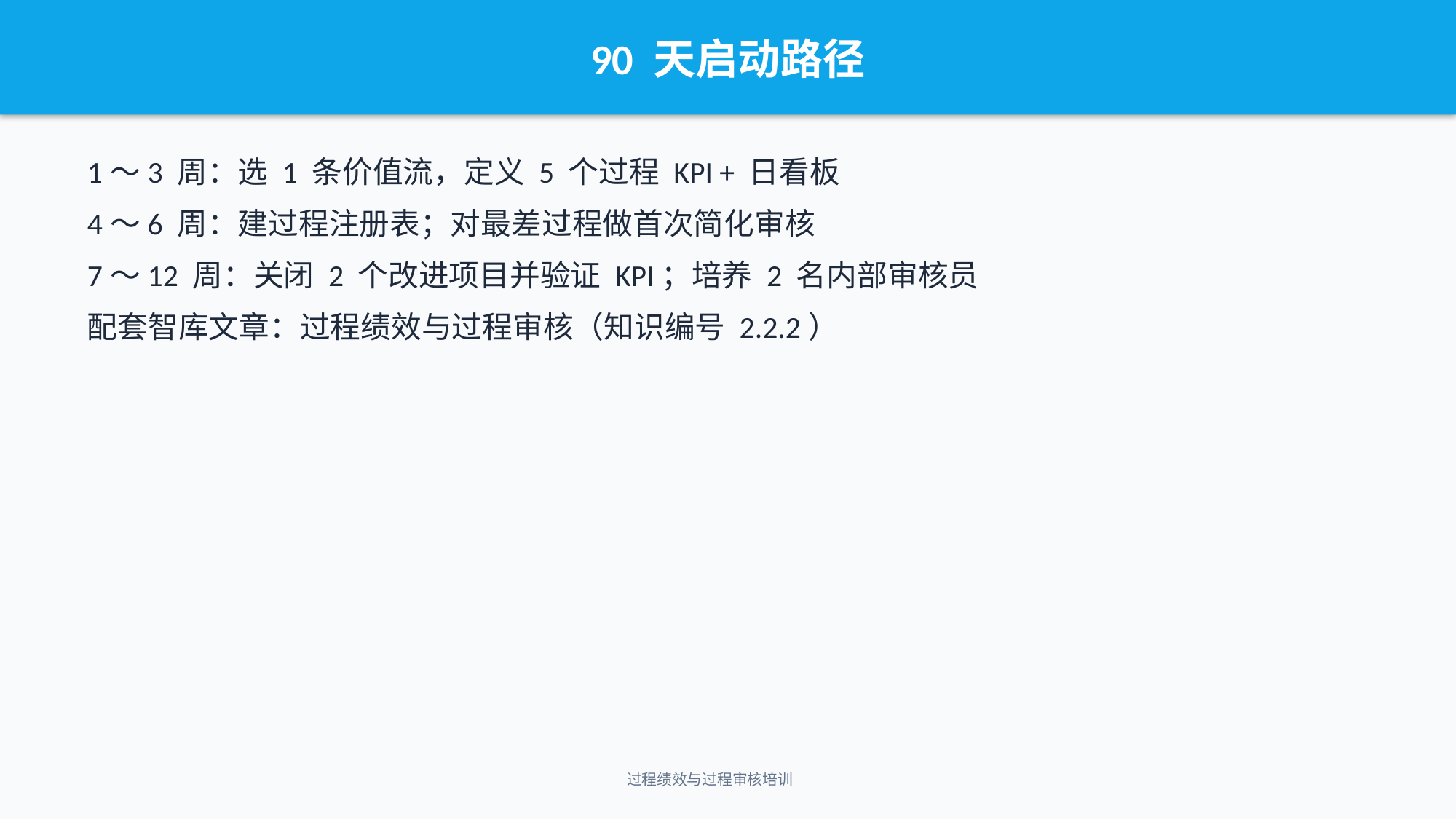

90 天启动路径
1～3 周：选 1 条价值流，定义 5 个过程 KPI + 日看板
4～6 周：建过程注册表；对最差过程做首次简化审核
7～12 周：关闭 2 个改进项目并验证 KPI；培养 2 名内部审核员
配套智库文章：过程绩效与过程审核（知识编号 2.2.2）
过程绩效与过程审核培训